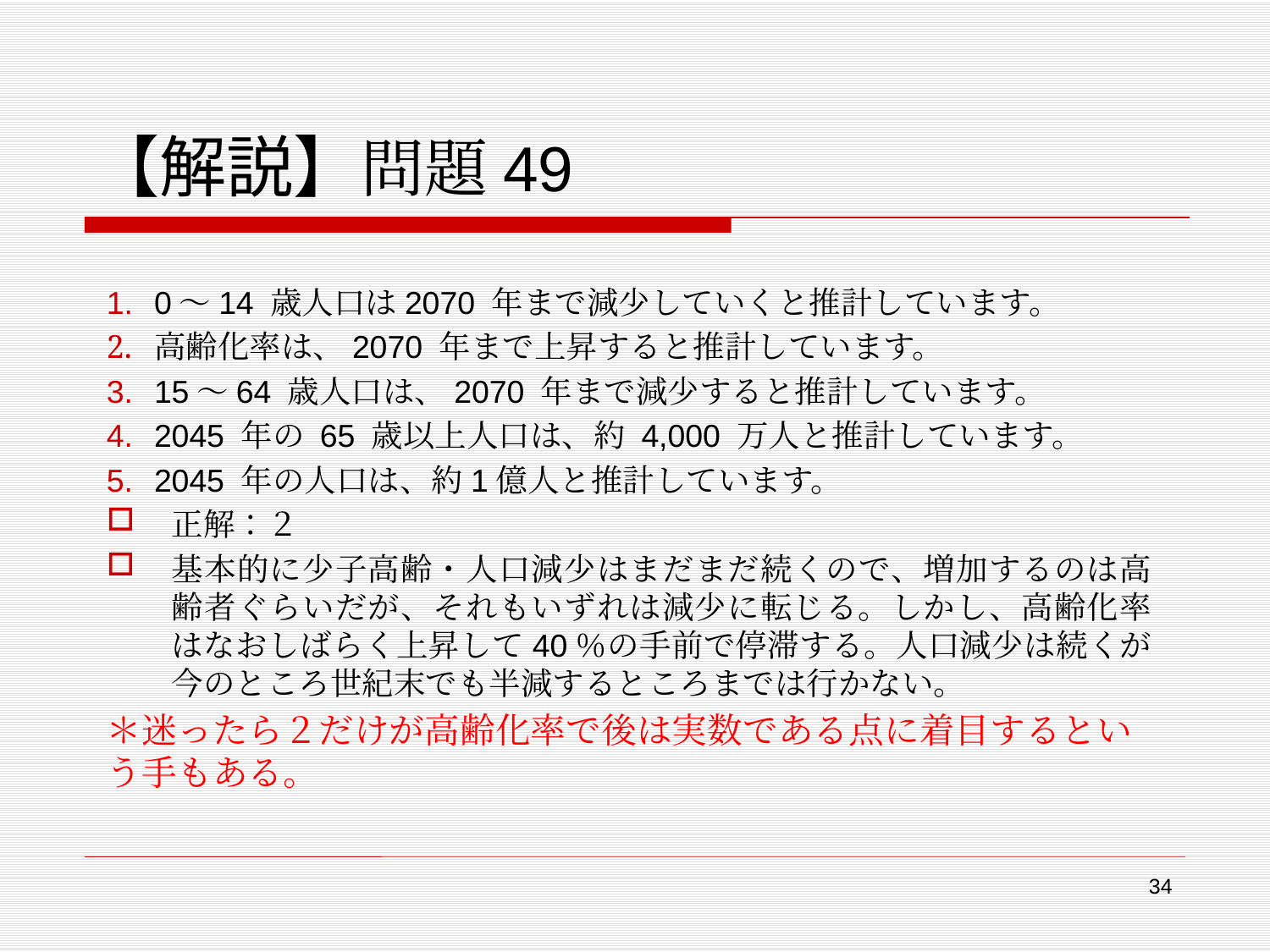

# 【解説】問題49
0～14 歳人口は2070 年まで減少していくと推計しています。
高齢化率は、2070 年まで上昇すると推計しています。
15～64 歳人口は、2070 年まで減少すると推計しています。
2045 年の 65 歳以上人口は、約 4,000 万人と推計しています。
2045 年の人口は、約1億人と推計しています。
正解：２
基本的に少子高齢・人口減少はまだまだ続くので、増加するのは高齢者ぐらいだが、それもいずれは減少に転じる。しかし、高齢化率はなおしばらく上昇して40％の手前で停滞する。人口減少は続くが今のところ世紀末でも半減するところまでは行かない。
＊迷ったら２だけが高齢化率で後は実数である点に着目するという手もある。
34